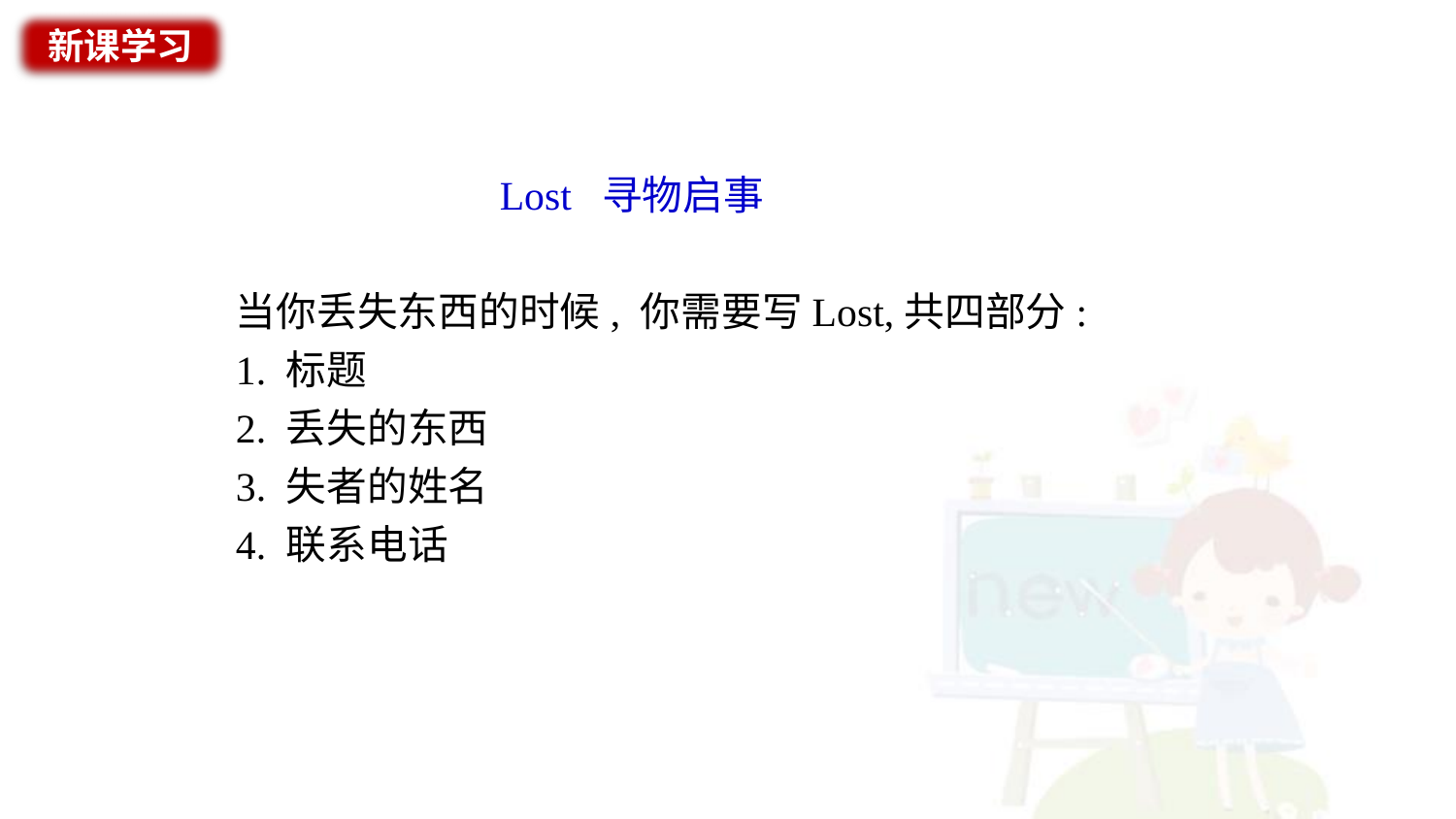

新课学习
Lost  寻物启事
当你丢失东西的时候, 你需要写Lost,共四部分:
1. 标题
2. 丢失的东西
3. 失者的姓名
4. 联系电话